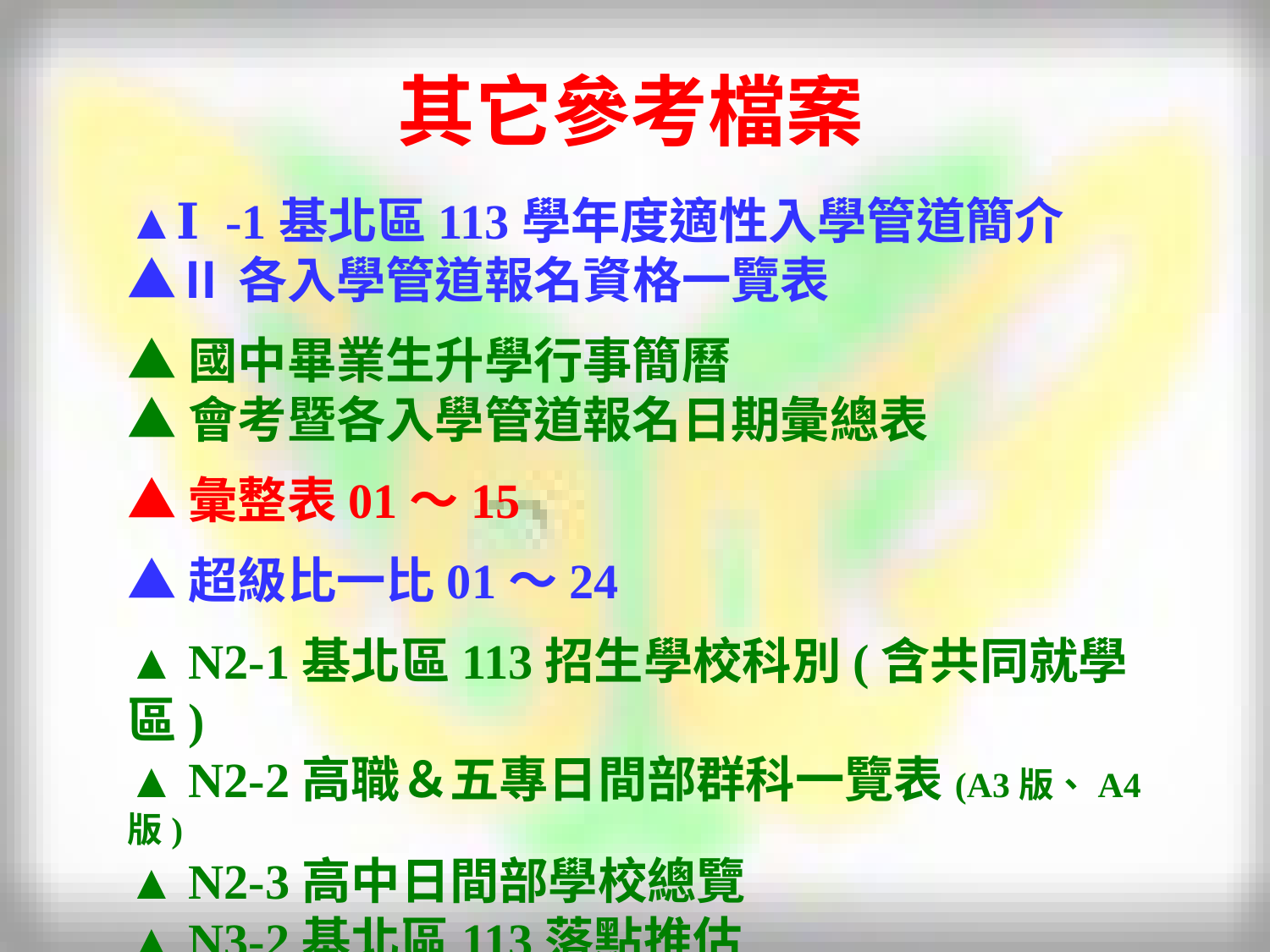

其它參考檔案
▲Ⅰ-1基北區113學年度適性入學管道簡介
▲Ⅱ各入學管道報名資格一覽表
▲國中畢業生升學行事簡曆
▲會考暨各入學管道報名日期彙總表
▲彙整表01～15
▲超級比一比01～24
▲ N2-1基北區113招生學校科別(含共同就學區)
▲ N2-2高職＆五專日間部群科一覽表(A3版、A4版)
▲ N2-3高中日間部學校總覽
▲ N3-2基北區113落點推估